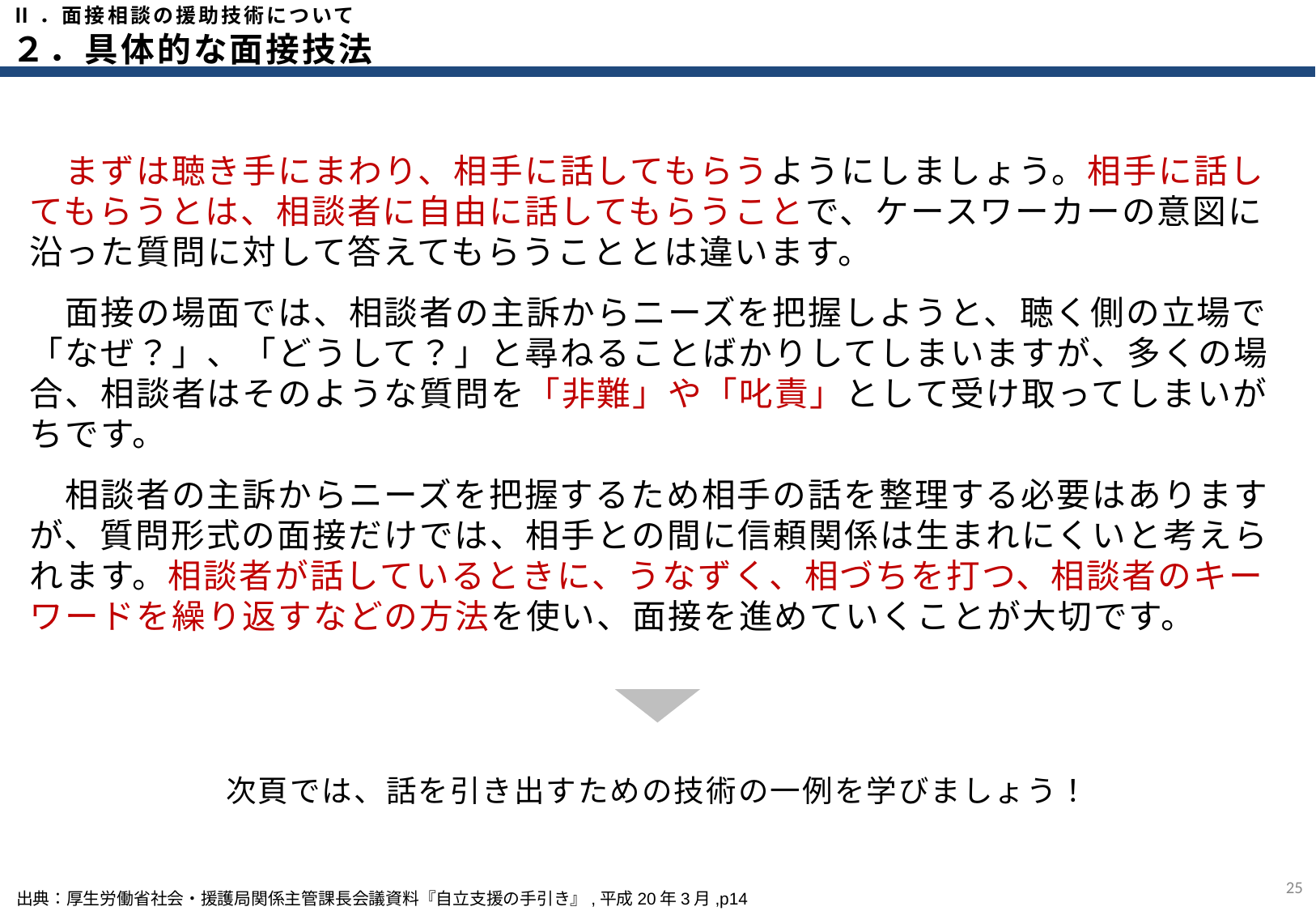

Ⅱ．面接相談の援助技術について
２．具体的な面接技法
　まずは聴き手にまわり、相手に話してもらうようにしましょう。相手に話してもらうとは、相談者に自由に話してもらうことで、ケースワーカーの意図に沿った質問に対して答えてもらうこととは違います。
　面接の場面では、相談者の主訴からニーズを把握しようと、聴く側の立場で「なぜ？」、「どうして？」と尋ねることばかりしてしまいますが、多くの場合、相談者はそのような質問を「非難」や「叱責」として受け取ってしまいがちです。
　相談者の主訴からニーズを把握するため相手の話を整理する必要はありますが、質問形式の面接だけでは、相手との間に信頼関係は生まれにくいと考えられます。相談者が話しているときに、うなずく、相づちを打つ、相談者のキーワードを繰り返すなどの方法を使い、面接を進めていくことが大切です。

次頁では、話を引き出すための技術の一例を学びましょう！
25
出典：厚生労働省社会・援護局関係主管課長会議資料『自立支援の手引き』,平成20年3月,p14